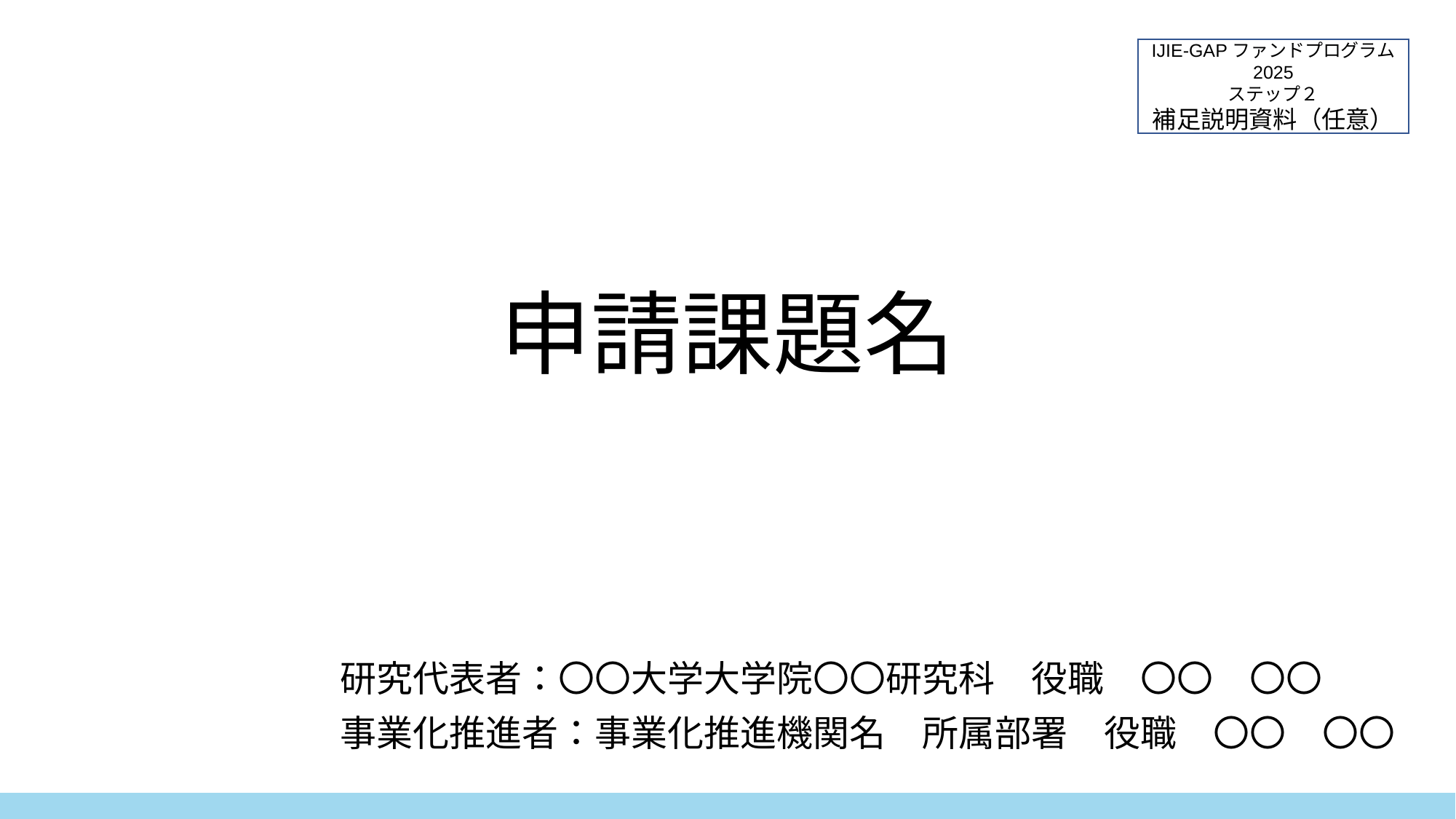

IJIE-GAPファンドプログラム 2025
ステップ２
補足説明資料（任意）
# 申請課題名

研究代表者：〇〇大学大学院〇〇研究科　役職　〇〇　〇〇
事業化推進者：事業化推進機関名　所属部署　役職　〇〇　〇〇